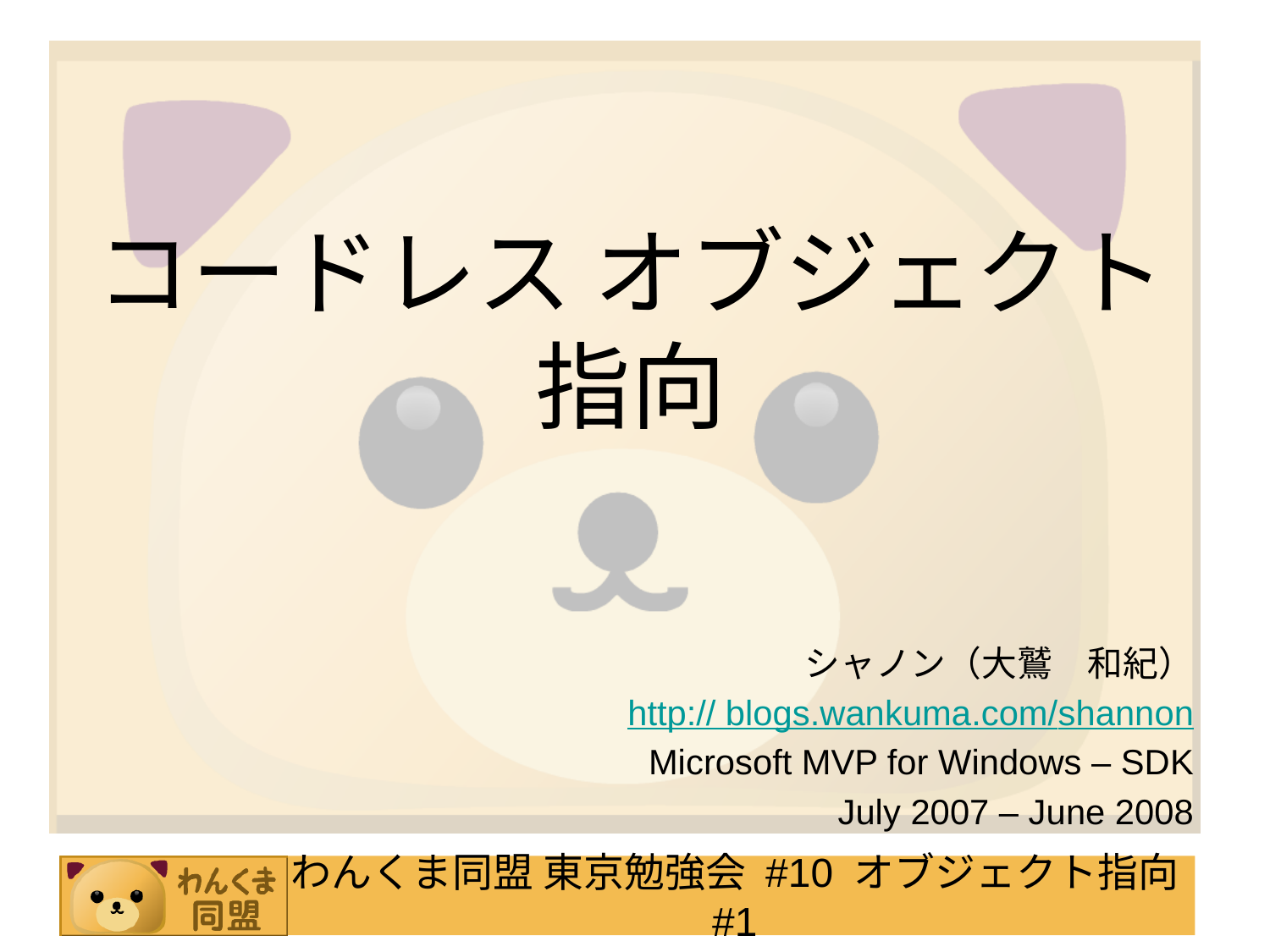

# コードレス オブジェクト指向
シャノン（大鷲　和紀）
http:// blogs.wankuma.com/shannon
Microsoft MVP for Windows – SDK
July 2007 – June 2008